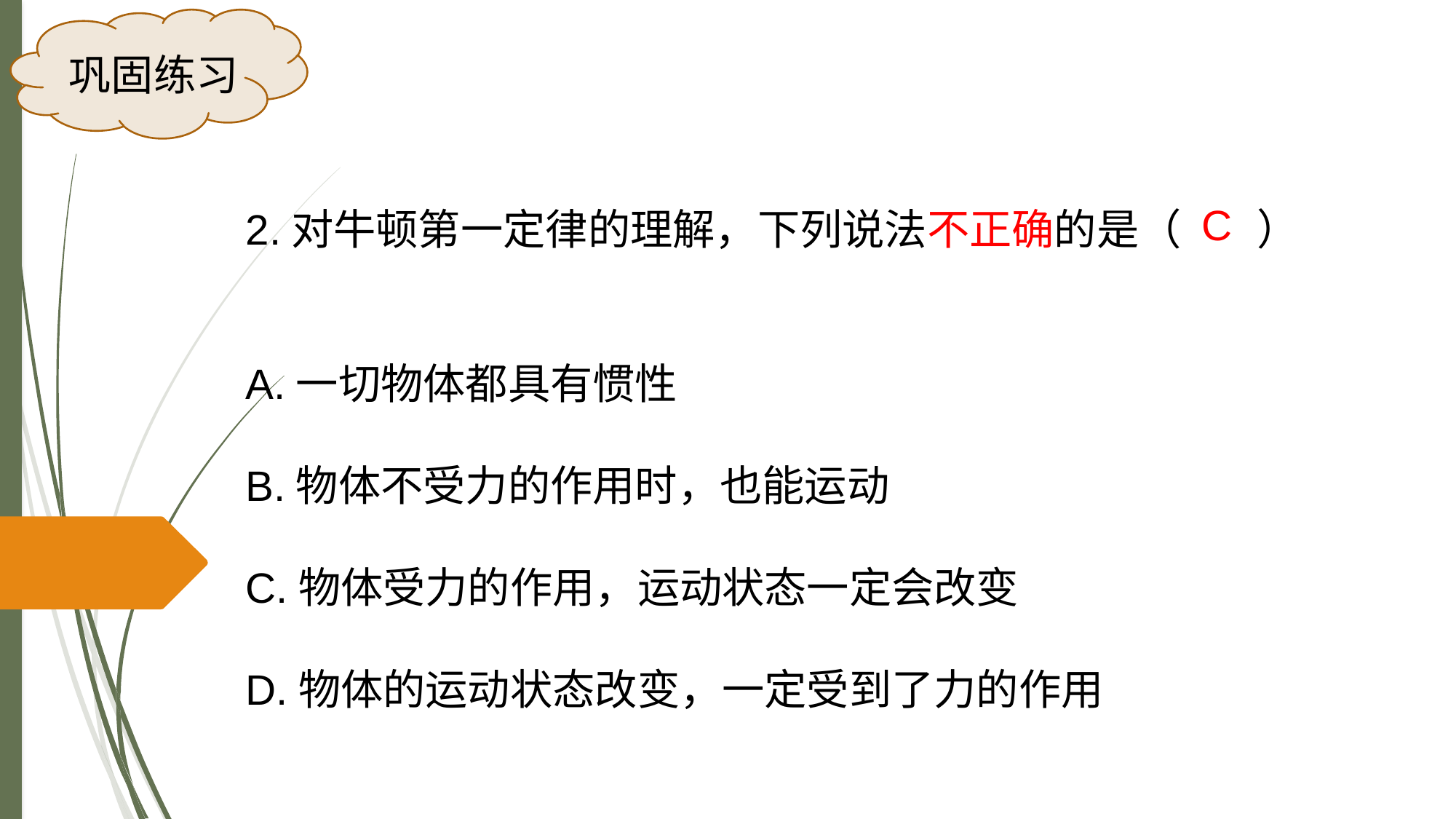

巩固练习
2.对牛顿第一定律的理解，下列说法不正确的是（        ）
C
A.一切物体都具有惯性
B.物体不受力的作用时，也能运动
C.物体受力的作用，运动状态一定会改变
D.物体的运动状态改变，一定受到了力的作用